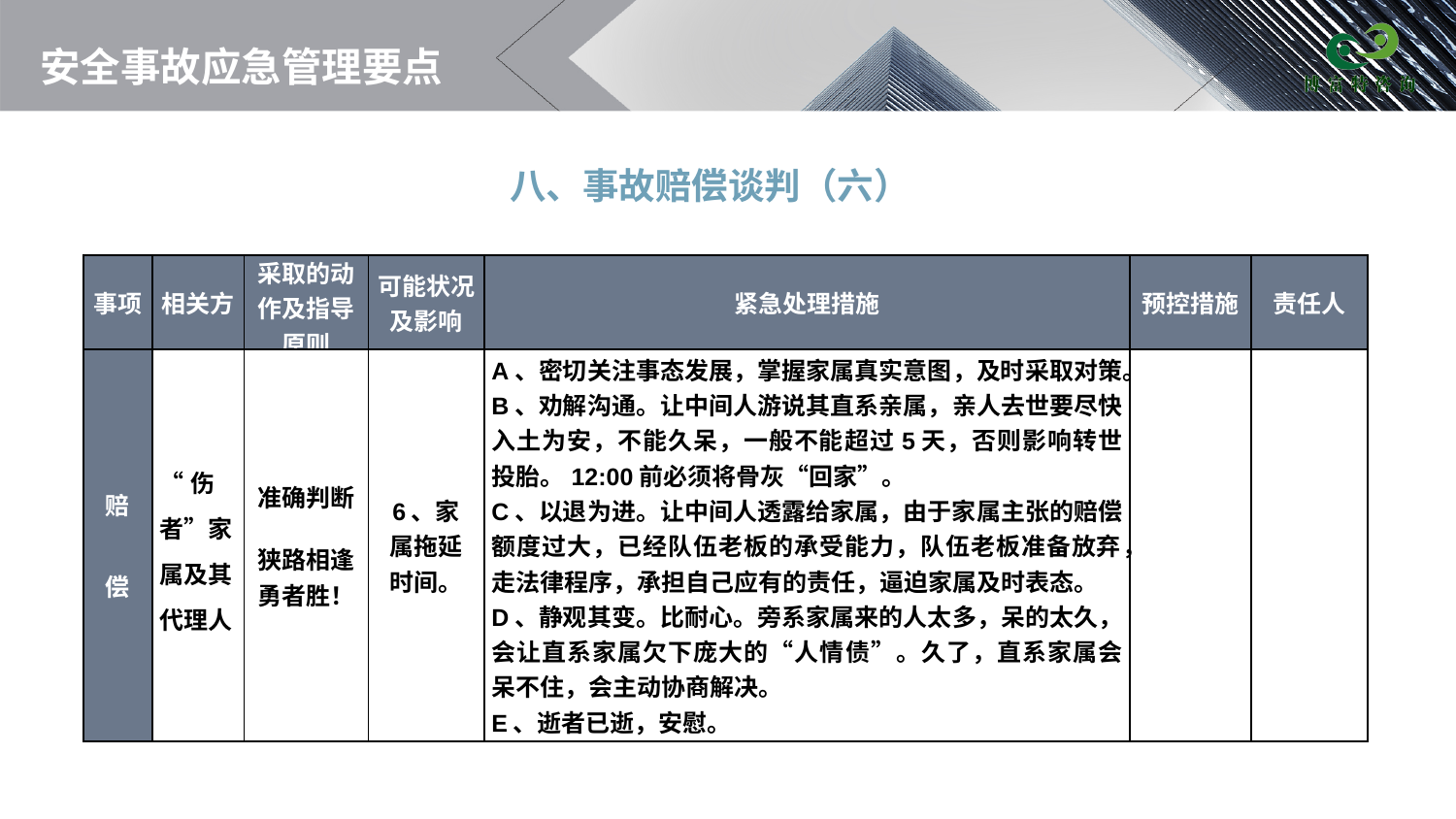

# 安全事故应急管理要点
八、事故赔偿谈判（六）
| 事项 | 相关方 | 采取的动作及指导原则 | 可能状况 及影响 | 紧急处理措施 | 预控措施 | 责任人 |
| --- | --- | --- | --- | --- | --- | --- |
| 赔 偿 | “伤者”家属及其代理人 | 准确判断 狭路相逢勇者胜！ | 6、家属拖延时间。 | A、密切关注事态发展，掌握家属真实意图，及时采取对策。 B、劝解沟通。让中间人游说其直系亲属，亲人去世要尽快入土为安，不能久呆，一般不能超过5天，否则影响转世投胎。12:00前必须将骨灰“回家”。 C、以退为进。让中间人透露给家属，由于家属主张的赔偿额度过大，已经队伍老板的承受能力，队伍老板准备放弃，走法律程序，承担自己应有的责任，逼迫家属及时表态。 D、静观其变。比耐心。旁系家属来的人太多，呆的太久，会让直系家属欠下庞大的“人情债”。久了，直系家属会呆不住，会主动协商解决。 E、逝者已逝，安慰。 |  |  |